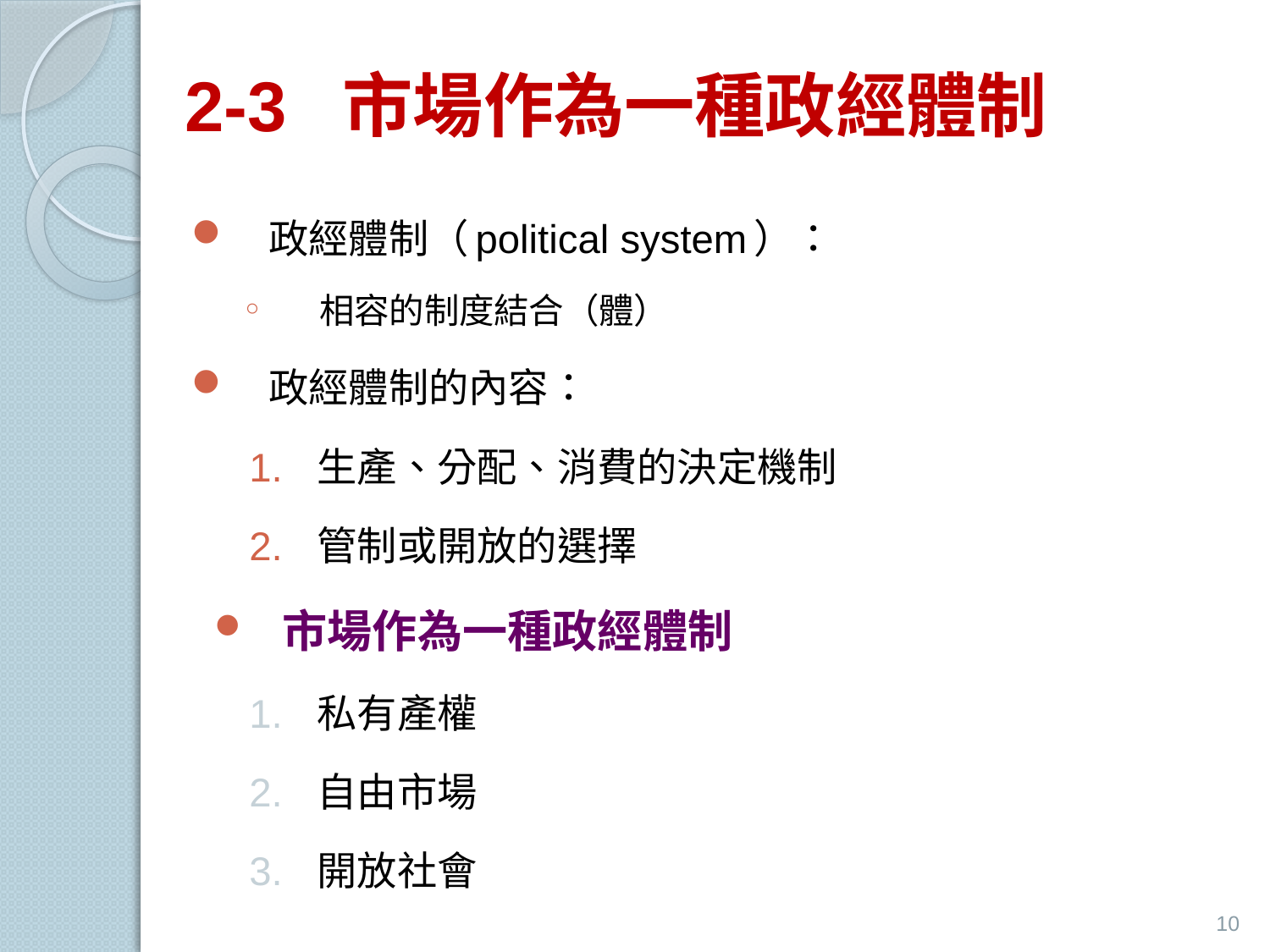

# 2-3  市場作為一種政經體制
政經體制（political system）：
相容的制度結合（體）
政經體制的內容：
生產、分配、消費的決定機制
管制或開放的選擇
市場作為一種政經體制
私有產權
自由市場
開放社會
10